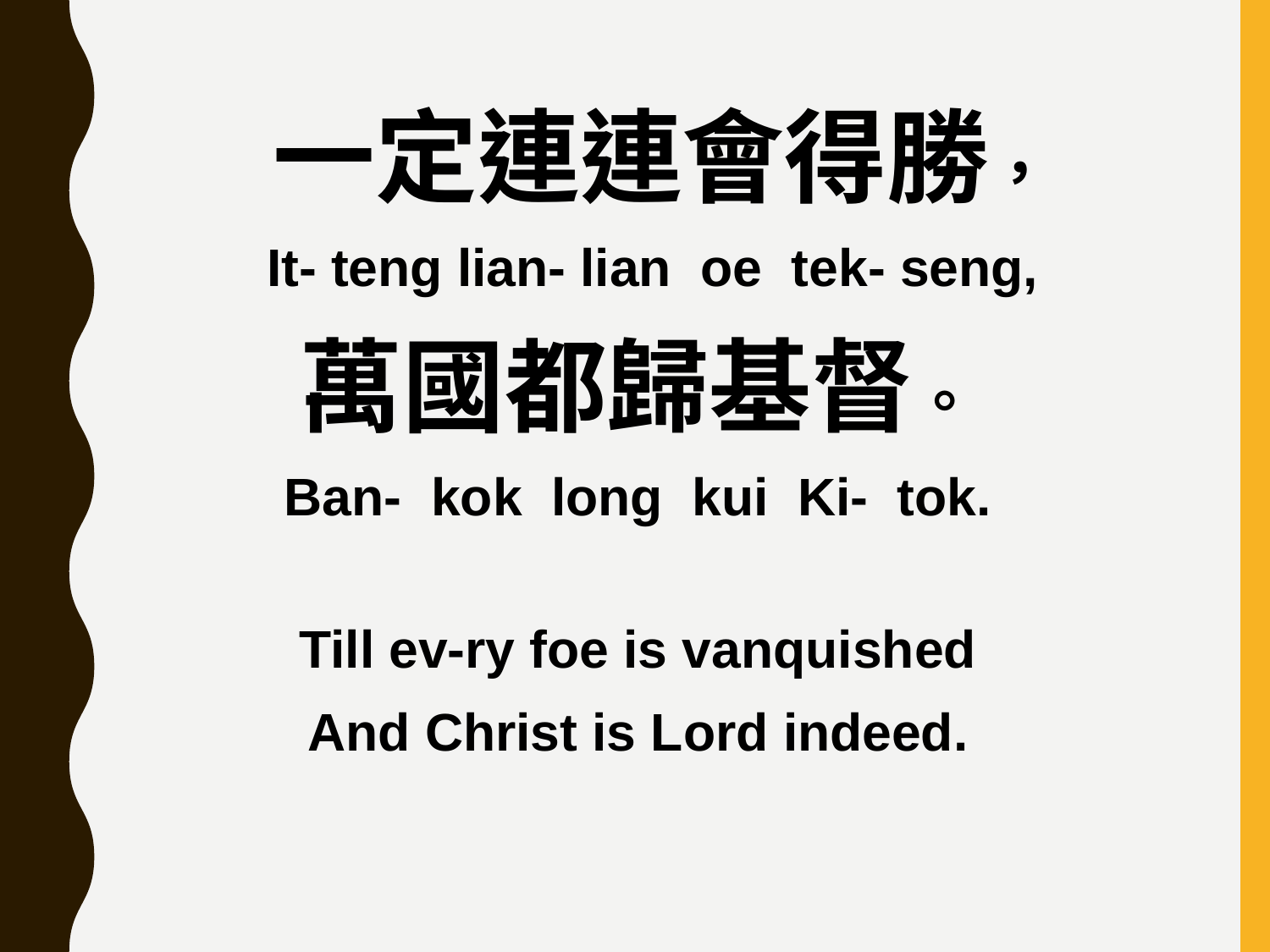

一定連連會得勝，
  It- teng lian- lian  oe  tek- seng,
萬國都歸基督。
Ban-  kok  long  kui  Ki-  tok.

Till ev-ry foe is vanquished
And Christ is Lord indeed.